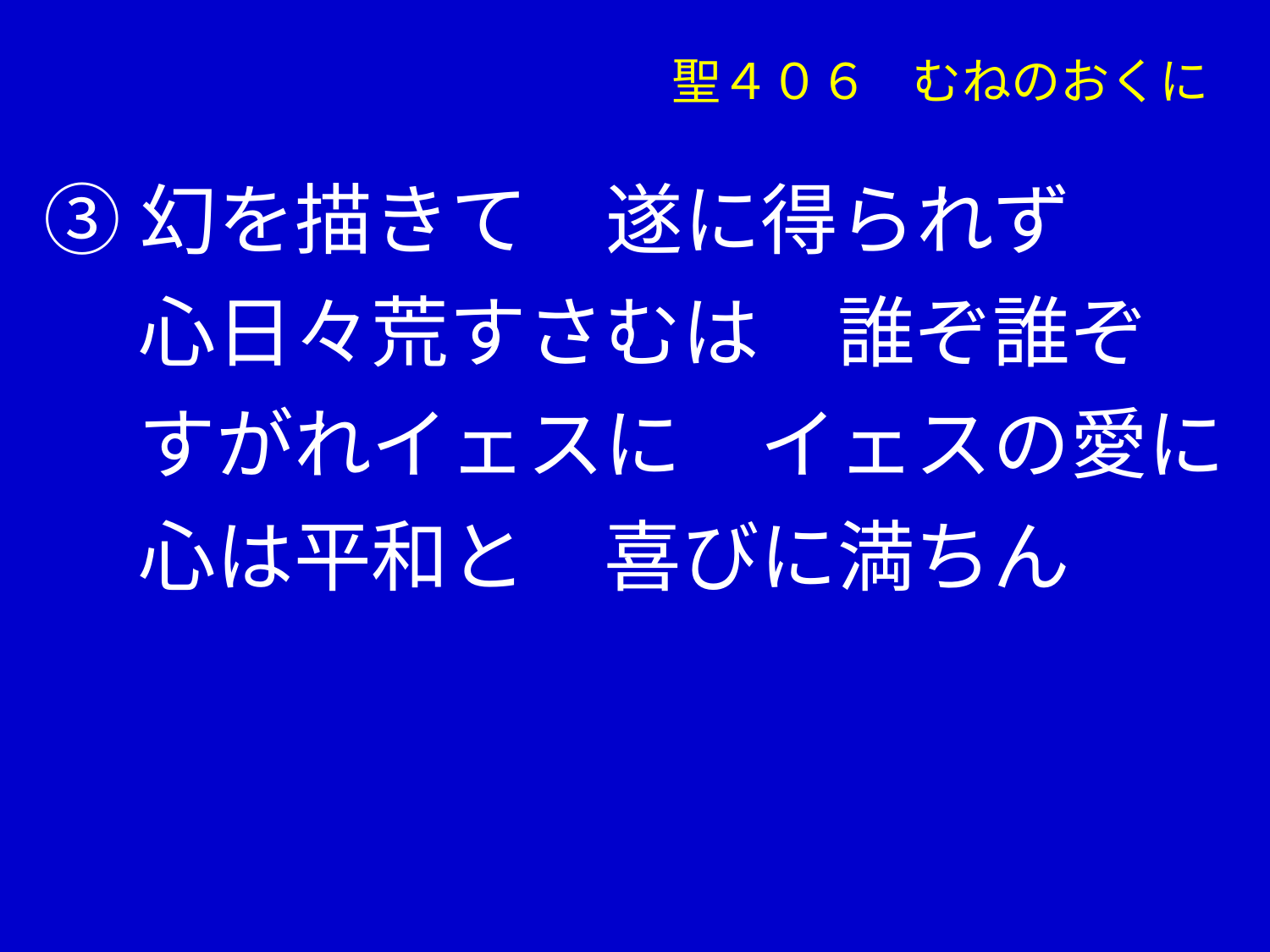

聖４０６    むねのおくに
③幻を描きて　遂に得られず
　 心日々荒すさむは　誰ぞ誰ぞ
　 すがれイェスに　イェスの愛に
　 心は平和と　喜びに満ちん